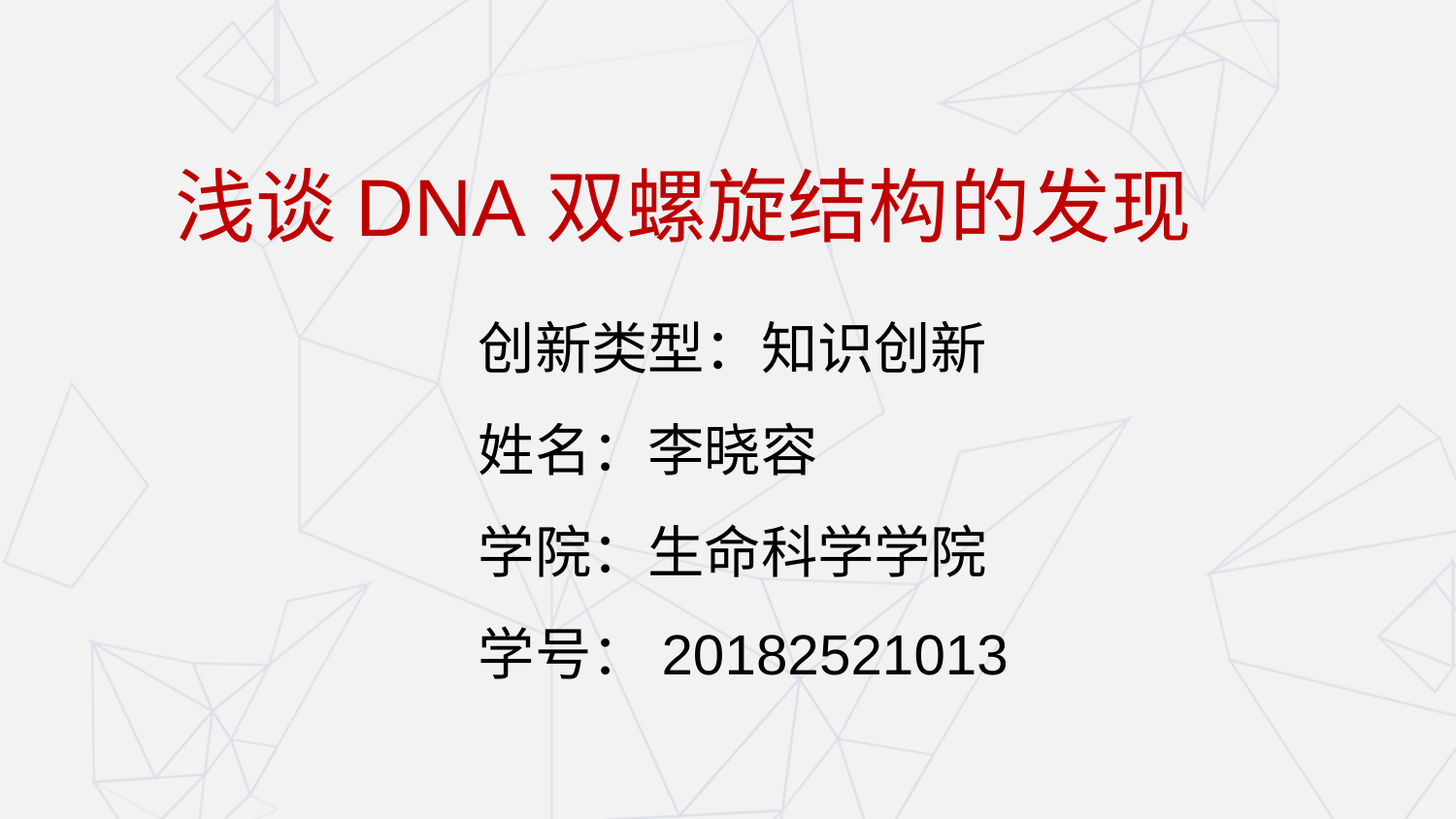

浅谈DNA双螺旋结构的发现
创新类型：知识创新
姓名：李晓容
学院：生命科学学院
学号：20182521013